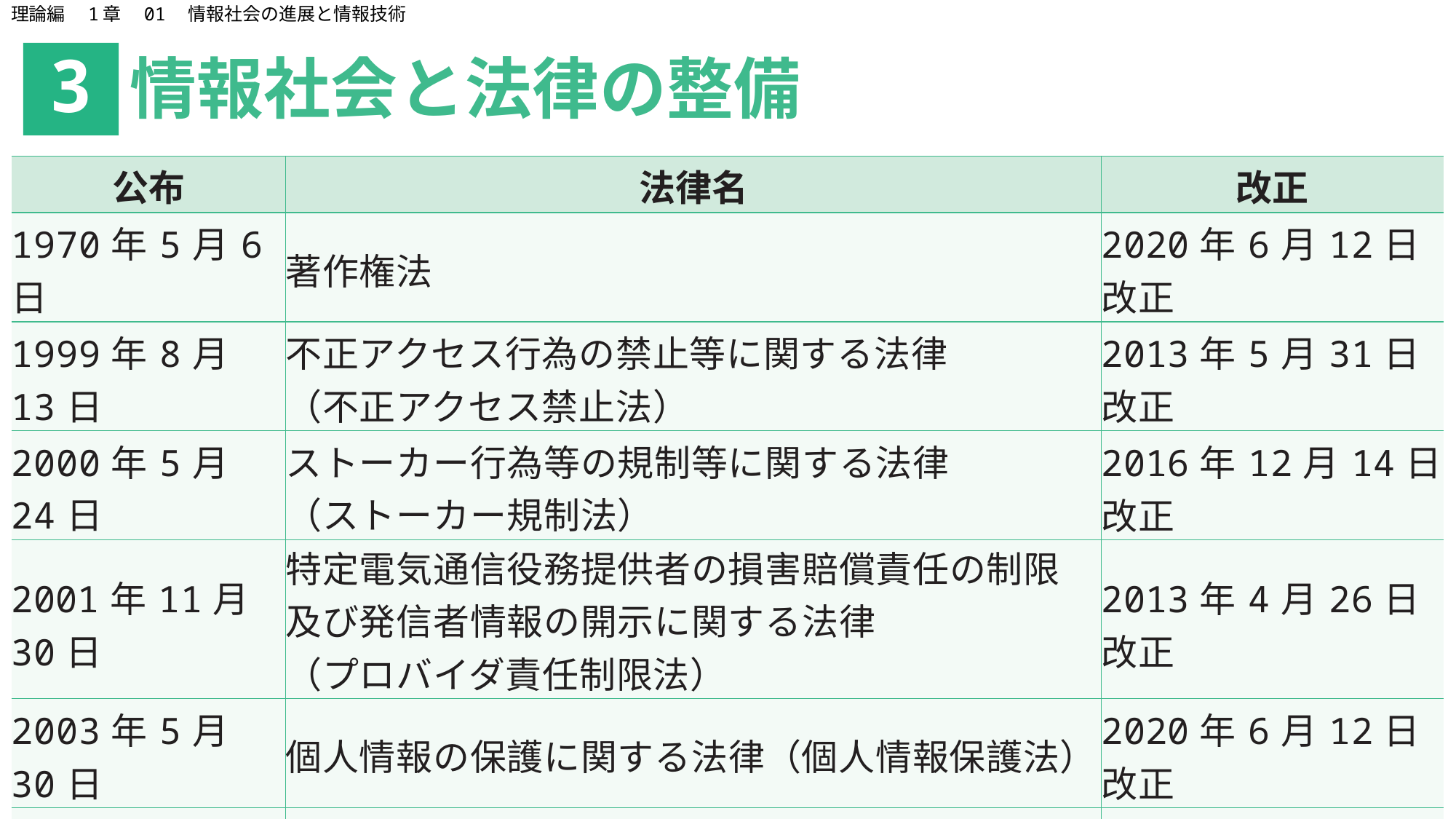

理論編　1章　01　情報社会の進展と情報技術
情報社会と法律の整備
3
| 公布 | 法律名 | 改正 |
| --- | --- | --- |
| 1970年5月6日 | 著作権法 | 2020年6月12日改正 |
| 1999年8月13日 | 不正アクセス行為の禁止等に関する法律 （不正アクセス禁止法） | 2013年5月31日改正 |
| 2000年5月24日 | ストーカー行為等の規制等に関する法律 （ストーカー規制法） | 2016年12月14日改正 |
| 2001年11月30日 | 特定電気通信役務提供者の損害賠償責任の制限及び発信者情報の開示に関する法律 （プロバイダ責任制限法） | 2013年4月26日改正 |
| 2003年5月30日 | 個人情報の保護に関する法律（個人情報保護法） | 2020年6月12日改正 |
| 2003年6月13日 | インターネット異性紹介事業を利用して児童を誘引する行為の規制等に関する法律（出会い系サイト規制法） | 2019年6月14日改正 |

p55
15